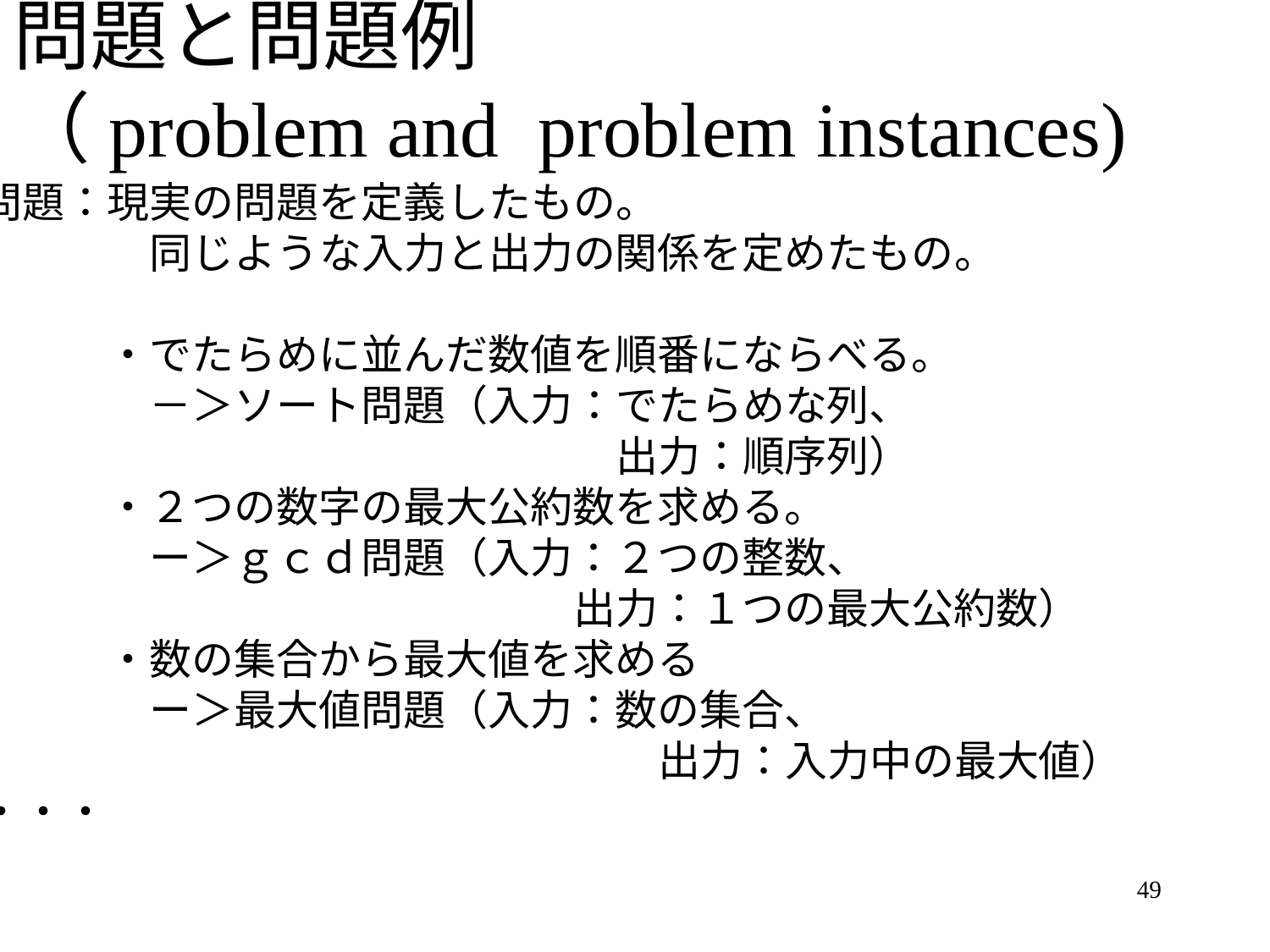

# 問題と問題例 （problem and  problem instances)
問題：現実の問題を定義したもの。
　　　　同じような入力と出力の関係を定めたもの。

　　　・でたらめに並んだ数値を順番にならべる。
　　　　－＞ソート問題（入力：でたらめな列、
　　　　　　　　　　　　　　　出力：順序列）
　　　・２つの数字の最大公約数を求める。
　　　　ー＞ｇｃｄ問題（入力：２つの整数、
　　　　　　　　　　　　　　出力：１つの最大公約数）
　　　・数の集合から最大値を求める
　　　　ー＞最大値問題（入力：数の集合、
　　　　　　　　　　　　　　　　出力：入力中の最大値）
・・・

49